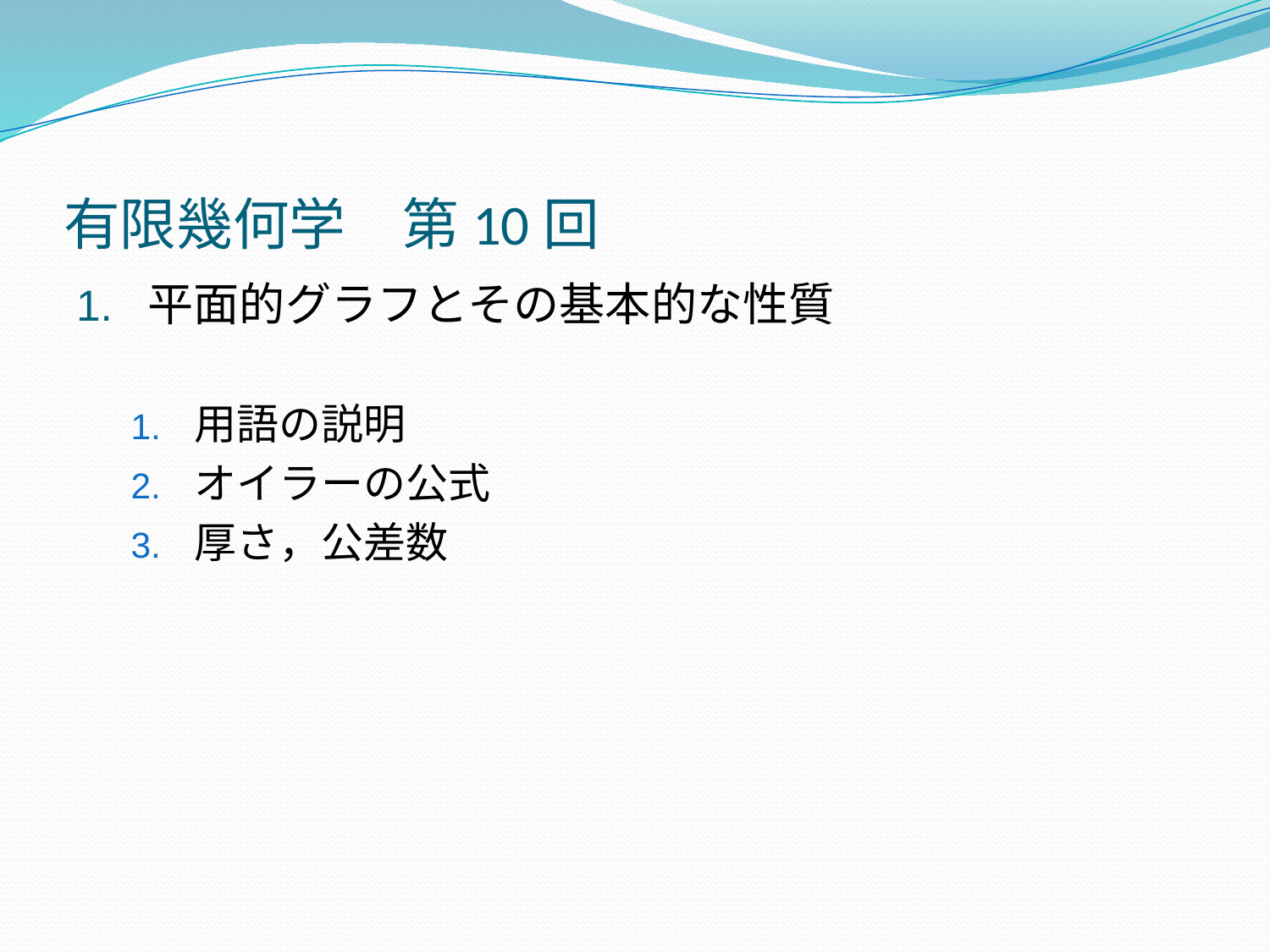

# 有限幾何学　第10回
平面的グラフとその基本的な性質

用語の説明
オイラーの公式
厚さ，公差数